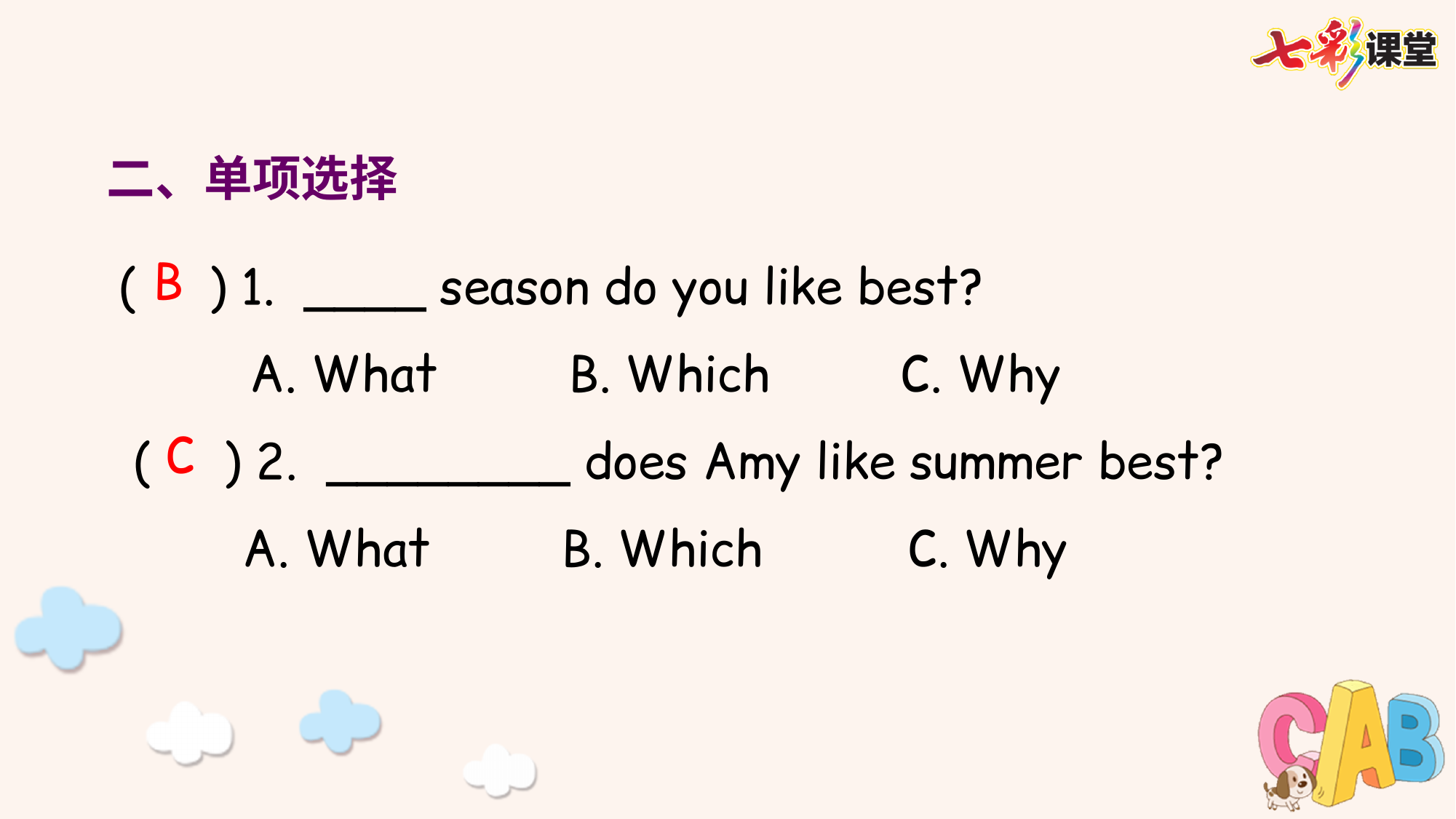

二、单项选择
    (     ) 1.  ____ season do you like best?
            A. What         B. Which         C. Why
    (     ) 2.  ________ does Amy like summer best?
         A. What         B. Which          C. Why
B
C